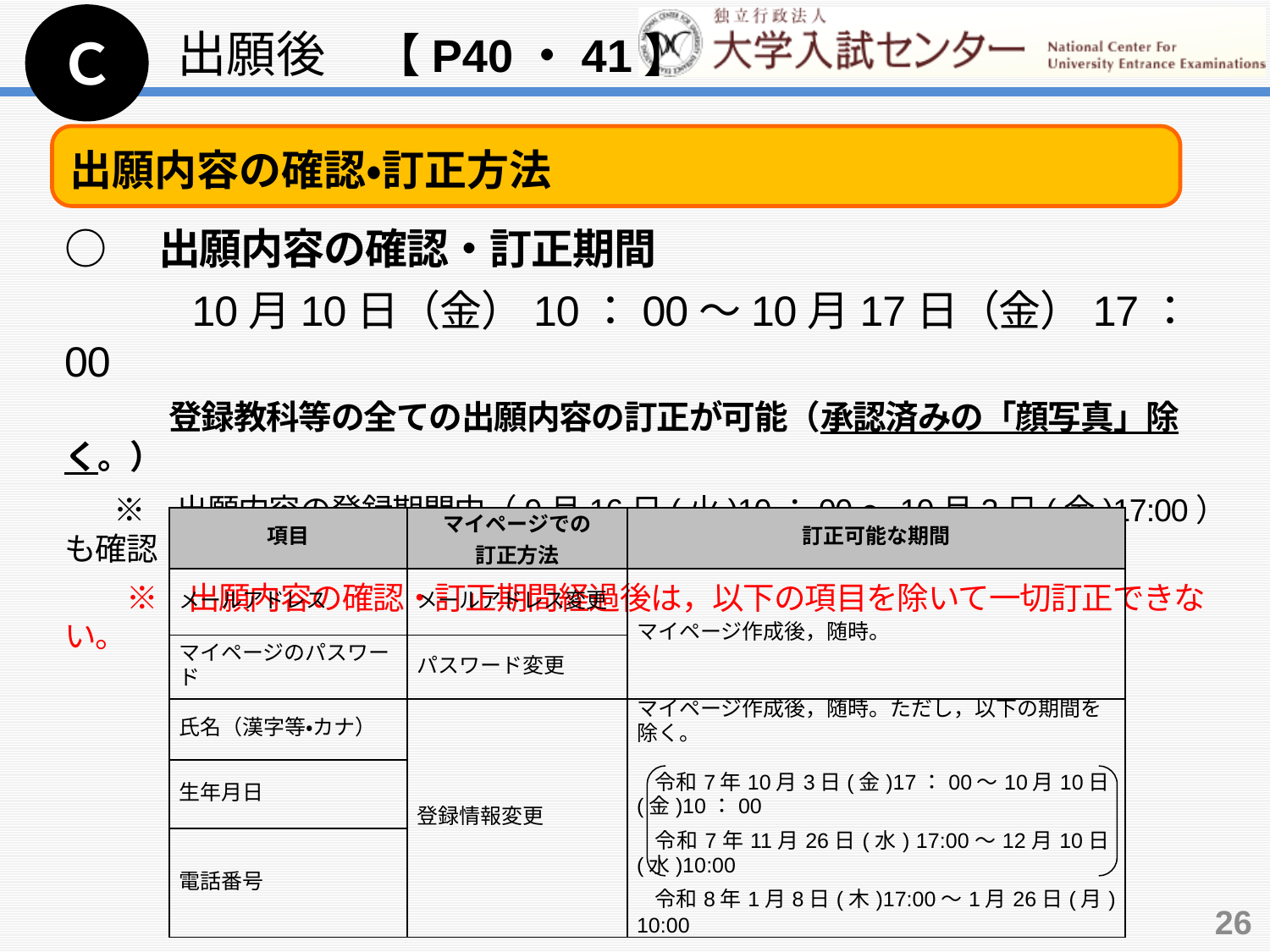

Ｃ
出願後　【P40・41】
出願内容の確認・訂正方法
○　出願内容の確認・訂正期間
　　　10月10日（金）10：00～10月17日（金）17：00
　　　 登録教科等の全ての出願内容の訂正が可能（承認済みの「顔写真」除く。）
　  ※　出願内容の登録期間中（9月16日(火)10：00～10月3日(金)17:00）も確認・訂正可能。
　　※　出願内容の確認・訂正期間経過後は，以下の項目を除いて一切訂正できない。

| 項目 | マイページでの 訂正方法 | 訂正可能な期間 |
| --- | --- | --- |
| メールアドレス | メールアドレス変更 | マイページ作成後，随時。 |
| マイページのパスワード | パスワード変更 |  |
| 氏名（漢字等・カナ） | 登録情報変更 | マイページ作成後，随時。ただし，以下の期間を除く。 令和7年10月3日(金)17：00～10月10日(金)10：00 令和7年11月26日(水) 17:00～12月10日(水)10:00 令和8年1月8日(木)17:00～1月26日(月) 10:00 |
| 生年月日 |  |  |
| 電話番号 |  |  |

26